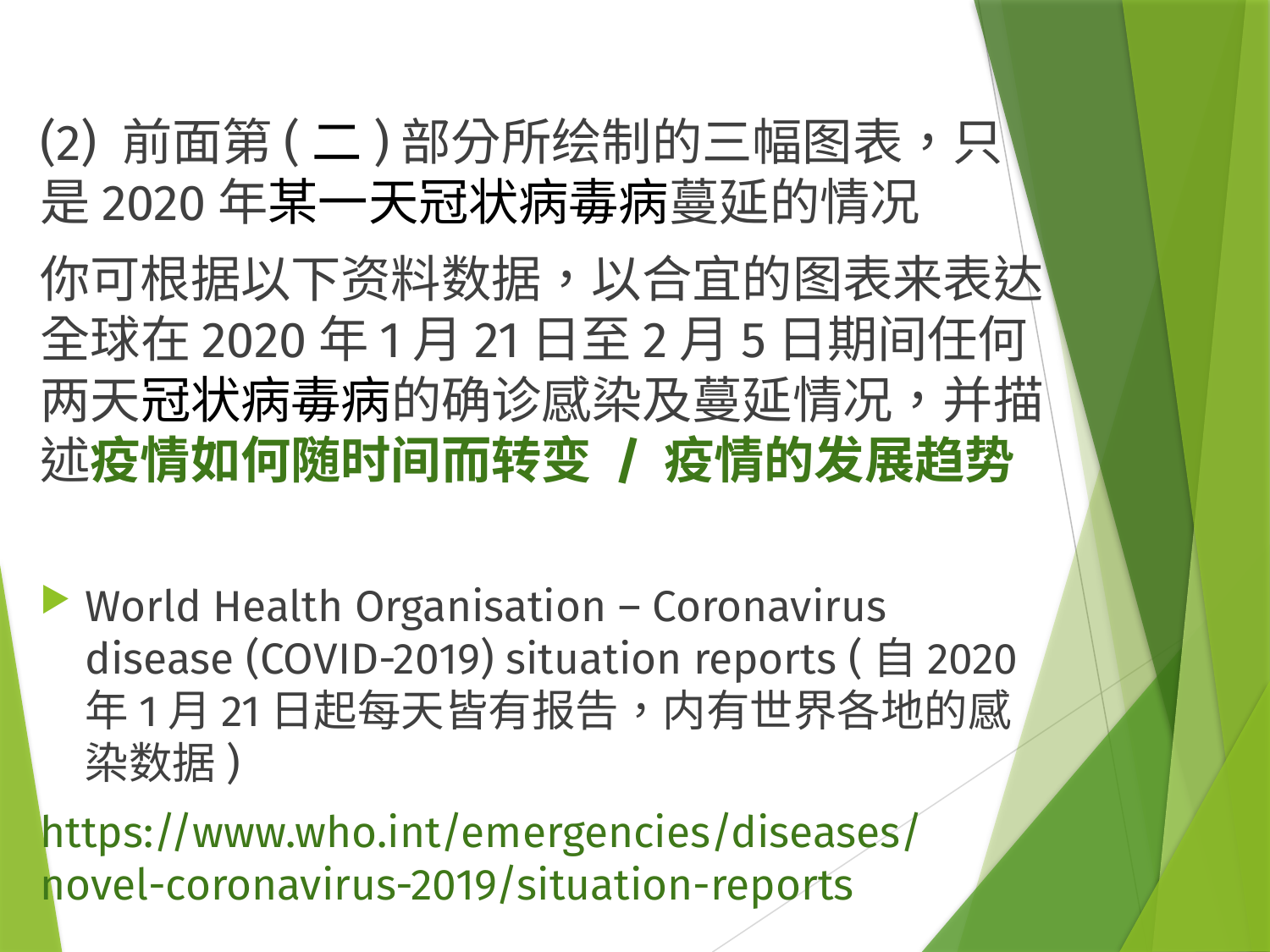

(2) 前面第(二)部分所绘制的三幅图表，只是2020年某一天冠状病毒病蔓延的情况
你可根据以下资料数据，以合宜的图表来表达全球在2020年1月21日至2月5日期间任何两天冠状病毒病的确诊感染及蔓延情况，并描述疫情如何随时间而转变 / 疫情的发展趋势

World Health Organisation – Coronavirus disease (COVID-2019) situation reports (自2020年1月21日起每天皆有报告，内有世界各地的感染数据)
https://www.who.int/emergencies/diseases/novel-coronavirus-2019/situation-reports